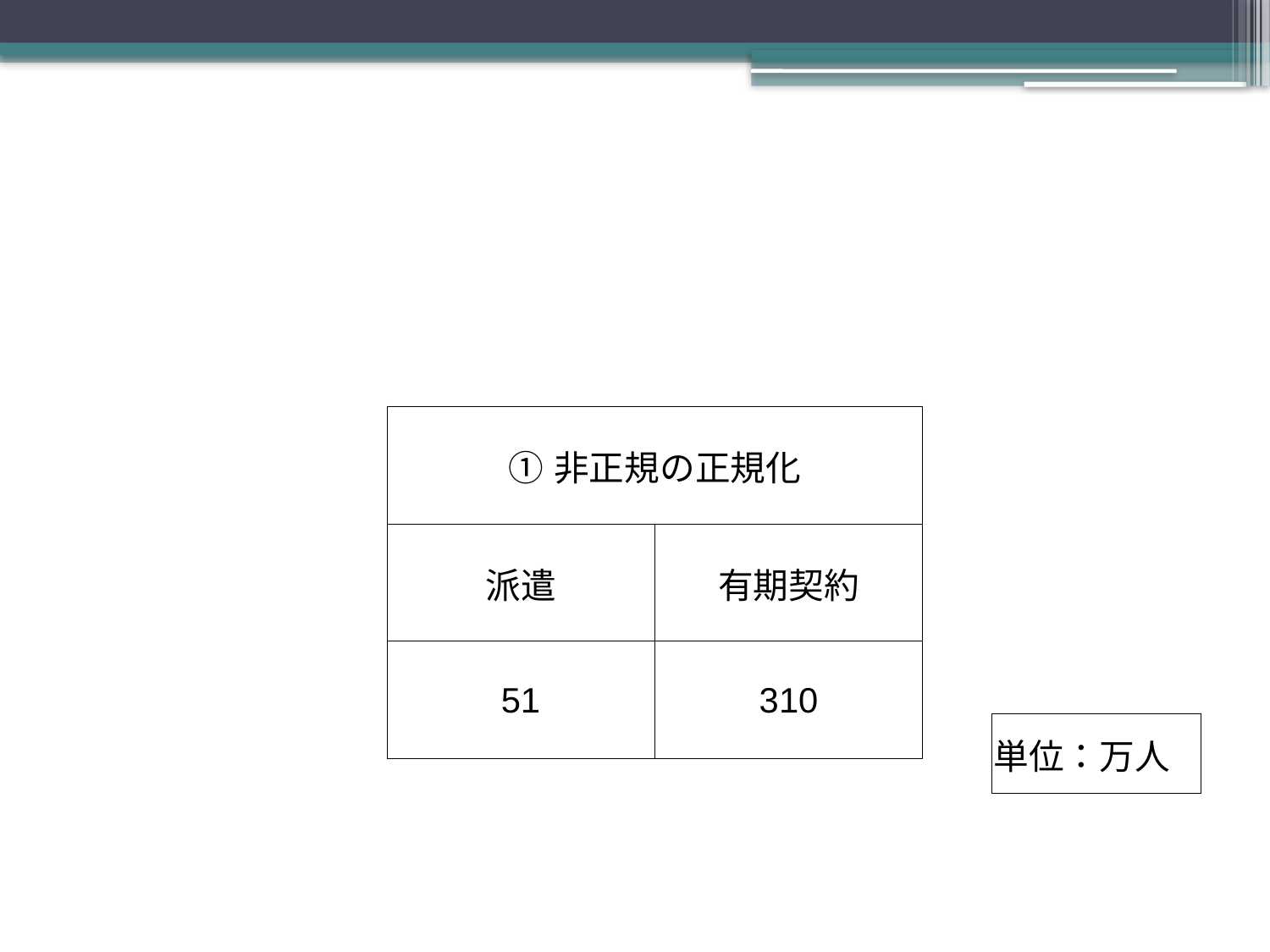

#
| ①非正規の正規化 |  |
| --- | --- |
| 派遣 | 有期契約 |
| 51 | 310 |
| 単位：万人 |
| --- |